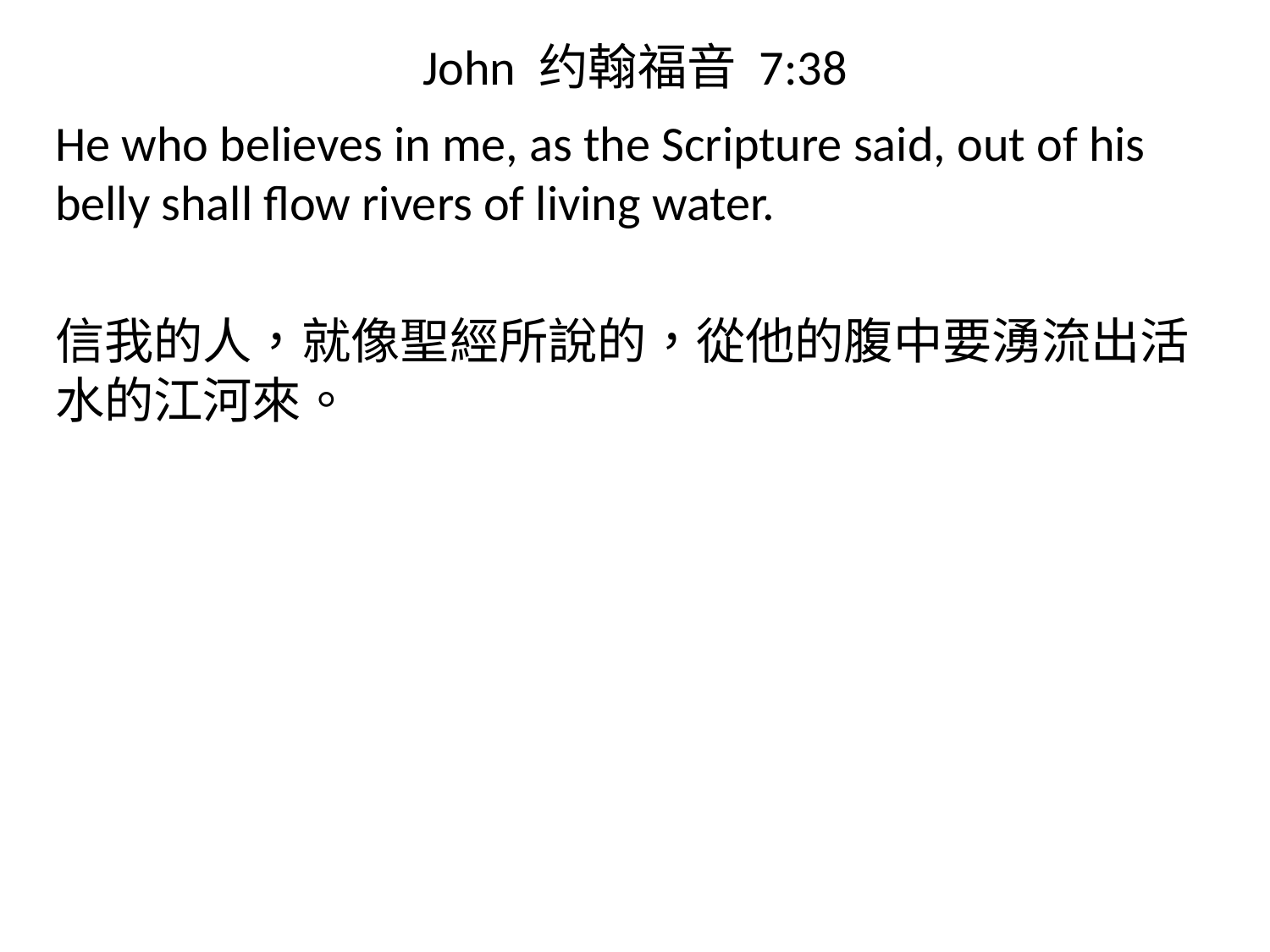

# John 约翰福音 7:38
He who believes in me, as the Scripture said, out of his belly shall flow rivers of living water.

信我的人，就像聖經所說的，從他的腹中要湧流出活水的江河來。